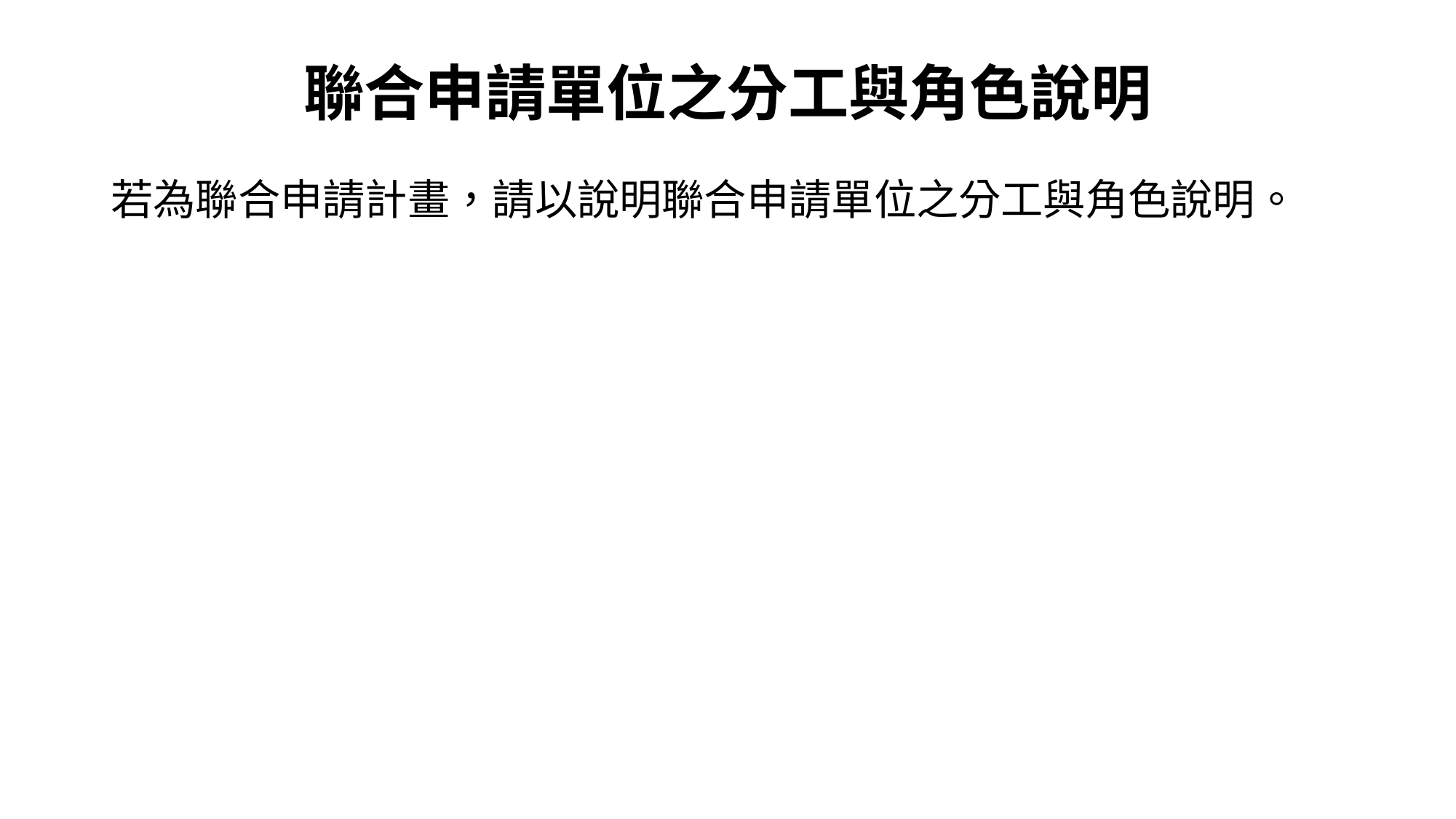

# 聯合申請單位之分工與角色說明
若為聯合申請計畫，請以說明聯合申請單位之分工與角色說明。